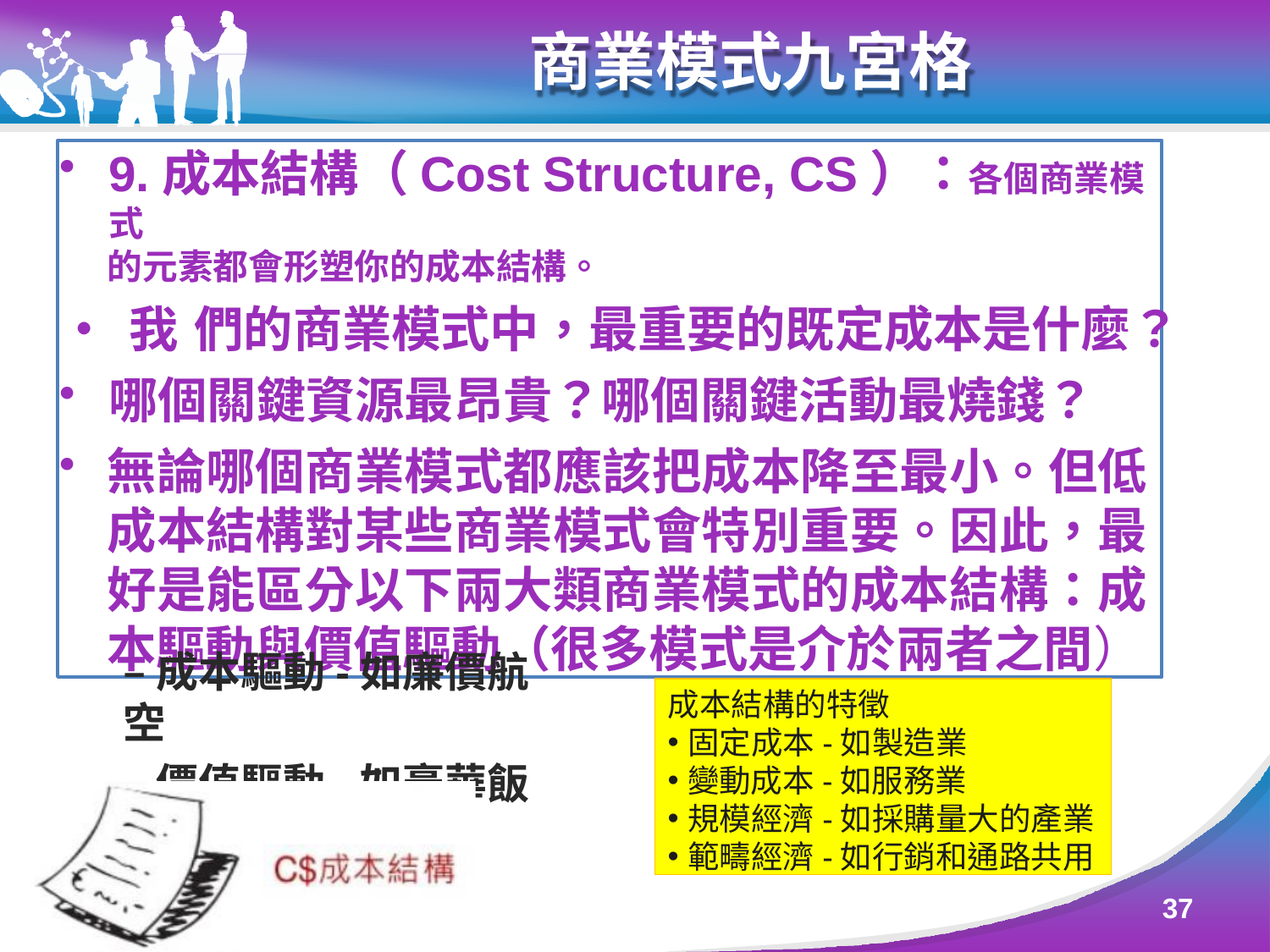

# 商業模式九宮格

9.成本結構（Cost Structure, CS）：各個商業模式
的元素都會形塑你的成本結構。
•我們的商業模式中，最重要的既定成本是什麼？
哪個關鍵資源最昂貴？哪個關鍵活動最燒錢？
無論哪個商業模式都應該把成本降至最小。但低 成本結構對某些商業模式會特別重要。因此，最 好是能區分以下兩大類商業模式的成本結構：成 本驅動與價值驅動（很多模式是介於兩者之間）

–成本驅動-如廉價航空
–價值驅動-如豪華飯店
成本結構的特徵
固定成本-如製造業
變動成本-如服務業
規模經濟-如採購量大的產業
範疇經濟-如行銷和通路共用

37